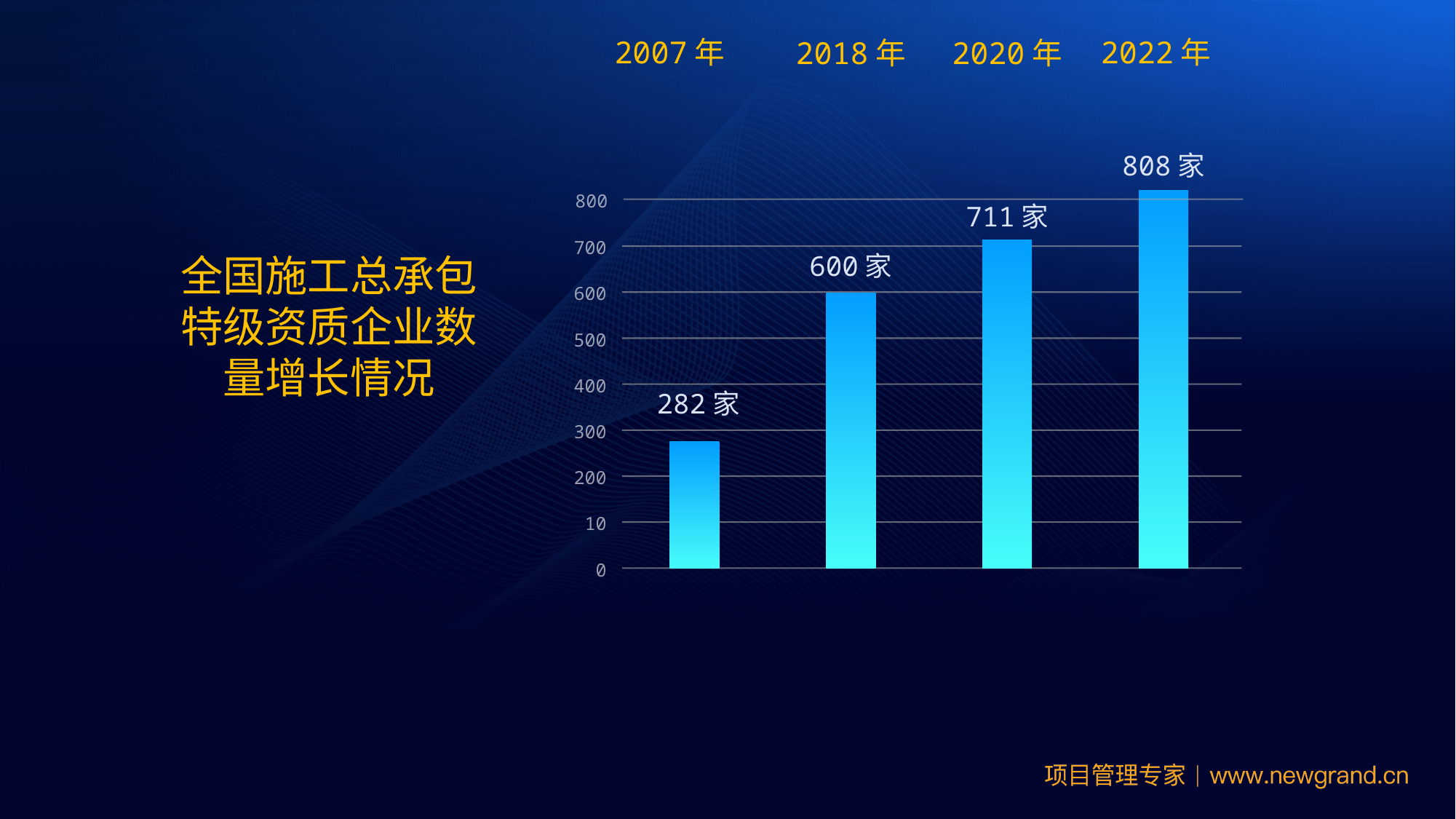

2007年
2022年
2020年
2018年
808家
800

700

600

500
400
300

200
10
0
711家
全国施工总承包特级资质企业数量增长情况
600家
282家